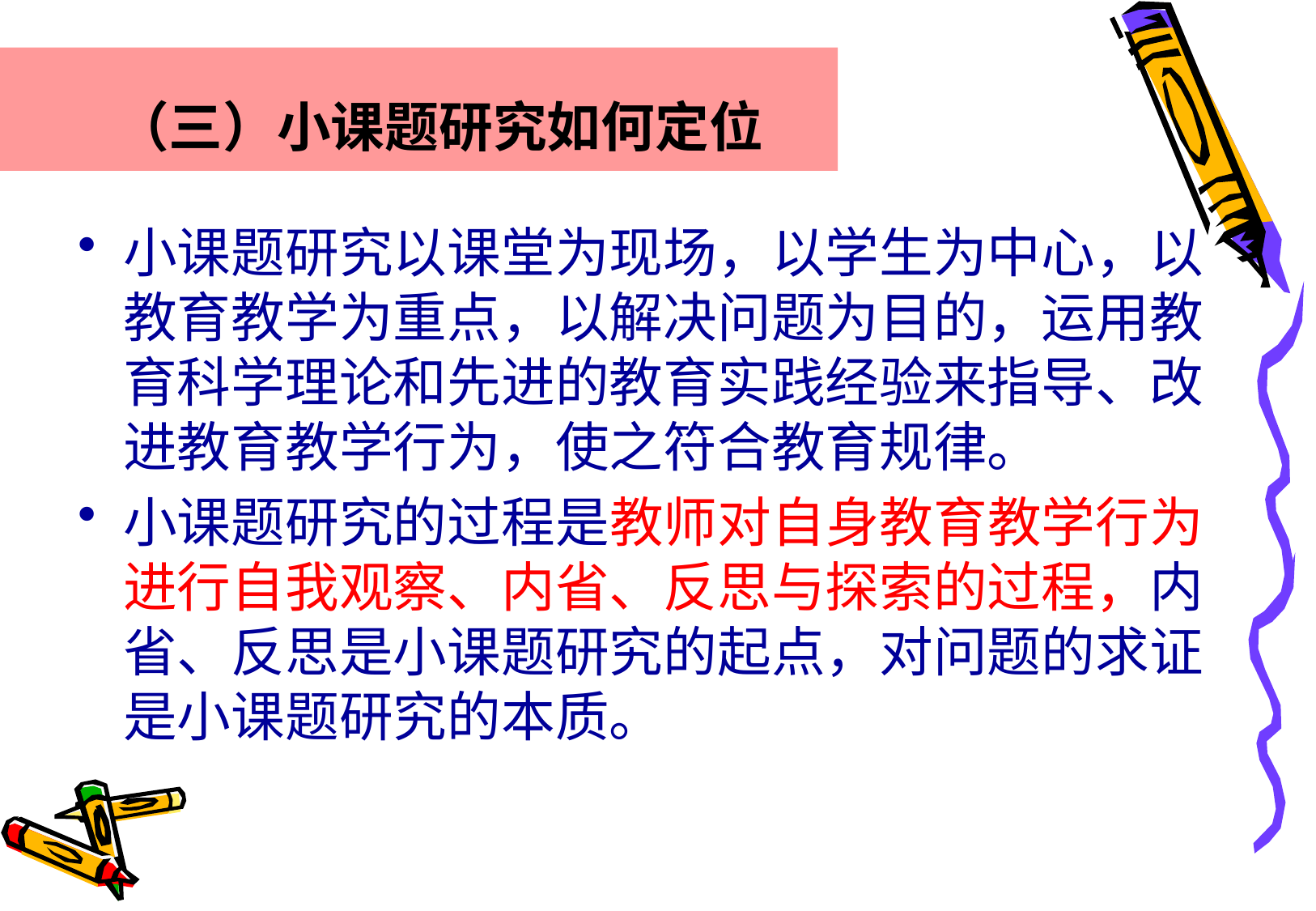

（三）小课题研究如何定位
小课题研究以课堂为现场，以学生为中心，以教育教学为重点，以解决问题为目的，运用教育科学理论和先进的教育实践经验来指导、改进教育教学行为，使之符合教育规律。
小课题研究的过程是教师对自身教育教学行为进行自我观察、内省、反思与探索的过程，内省、反思是小课题研究的起点，对问题的求证是小课题研究的本质。